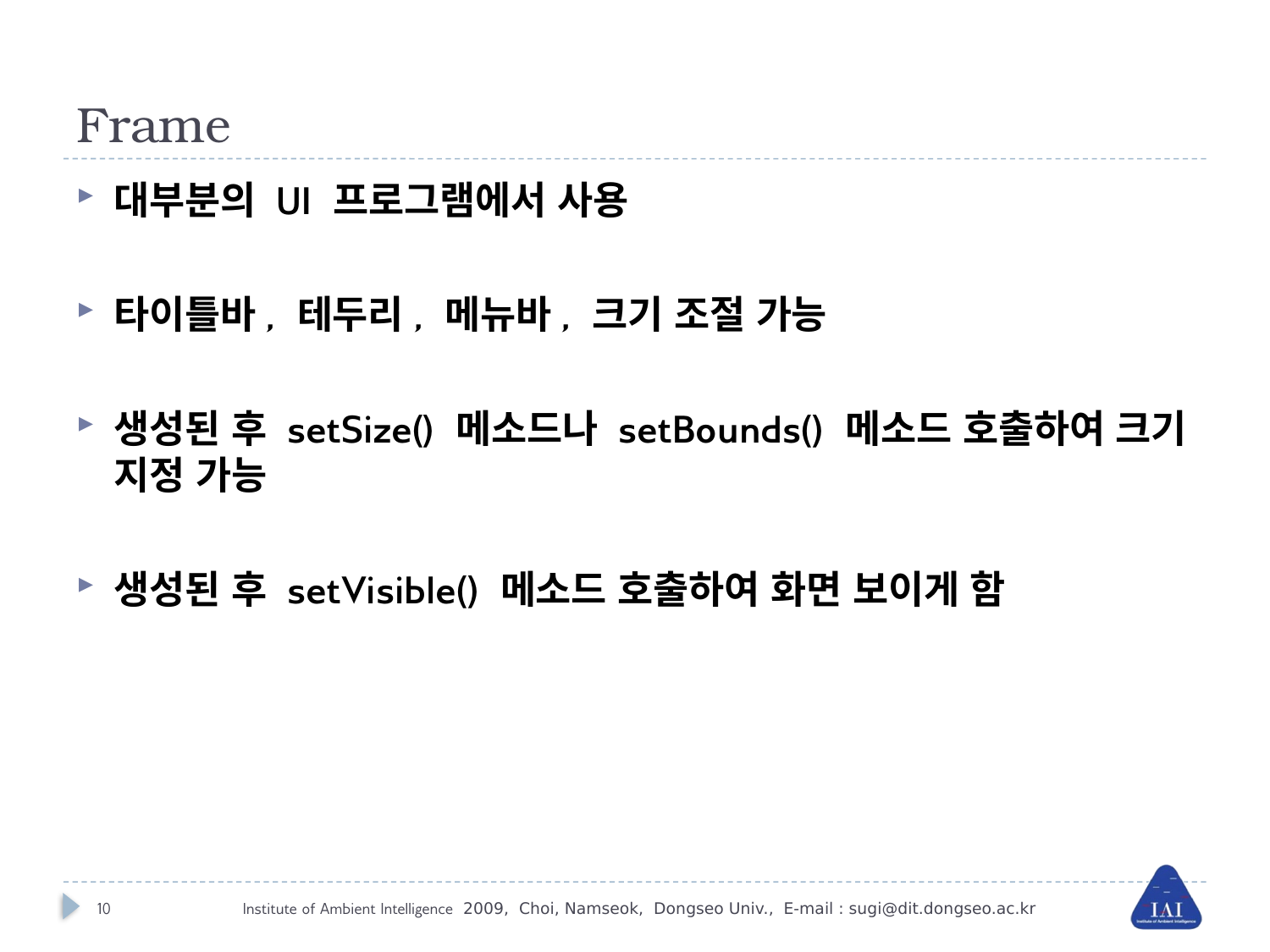

# Frame
대부분의 UI 프로그램에서 사용

타이틀바, 테두리, 메뉴바, 크기 조절 가능

생성된 후 setSize() 메소드나 setBounds() 메소드 호출하여 크기 지정 가능

생성된 후 setVisible() 메소드 호출하여 화면 보이게 함